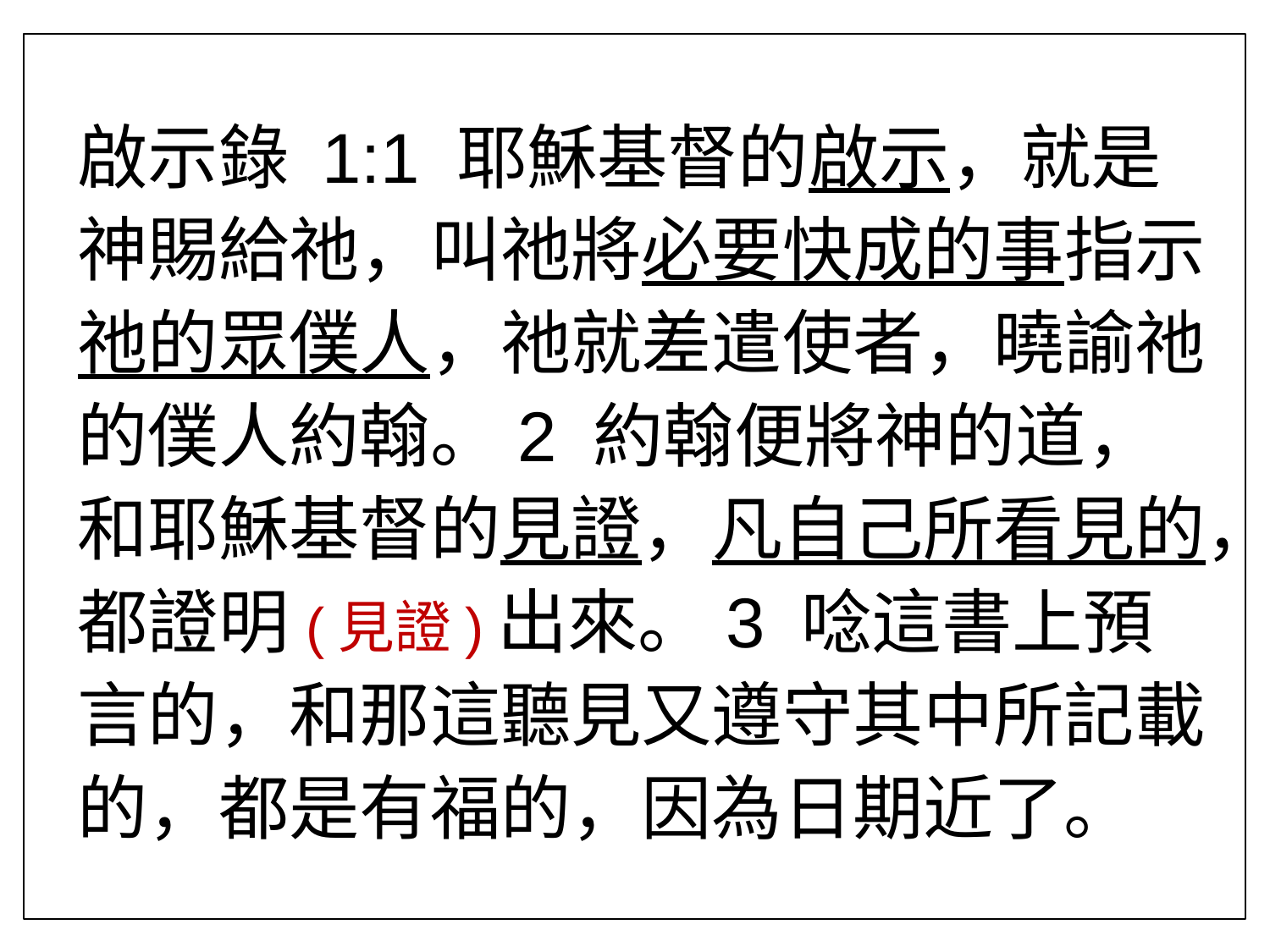

啟示錄 1:1 耶穌基督的啟示，就是神賜給祂，叫祂將必要快成的事指示祂的眾僕人，祂就差遣使者，曉諭祂的僕人約翰。2 約翰便將神的道，和耶穌基督的見證，凡自己所看見的，都證明(見證)出來。3 唸這書上預言的，和那這聽見又遵守其中所記載的，都是有福的，因為日期近了。